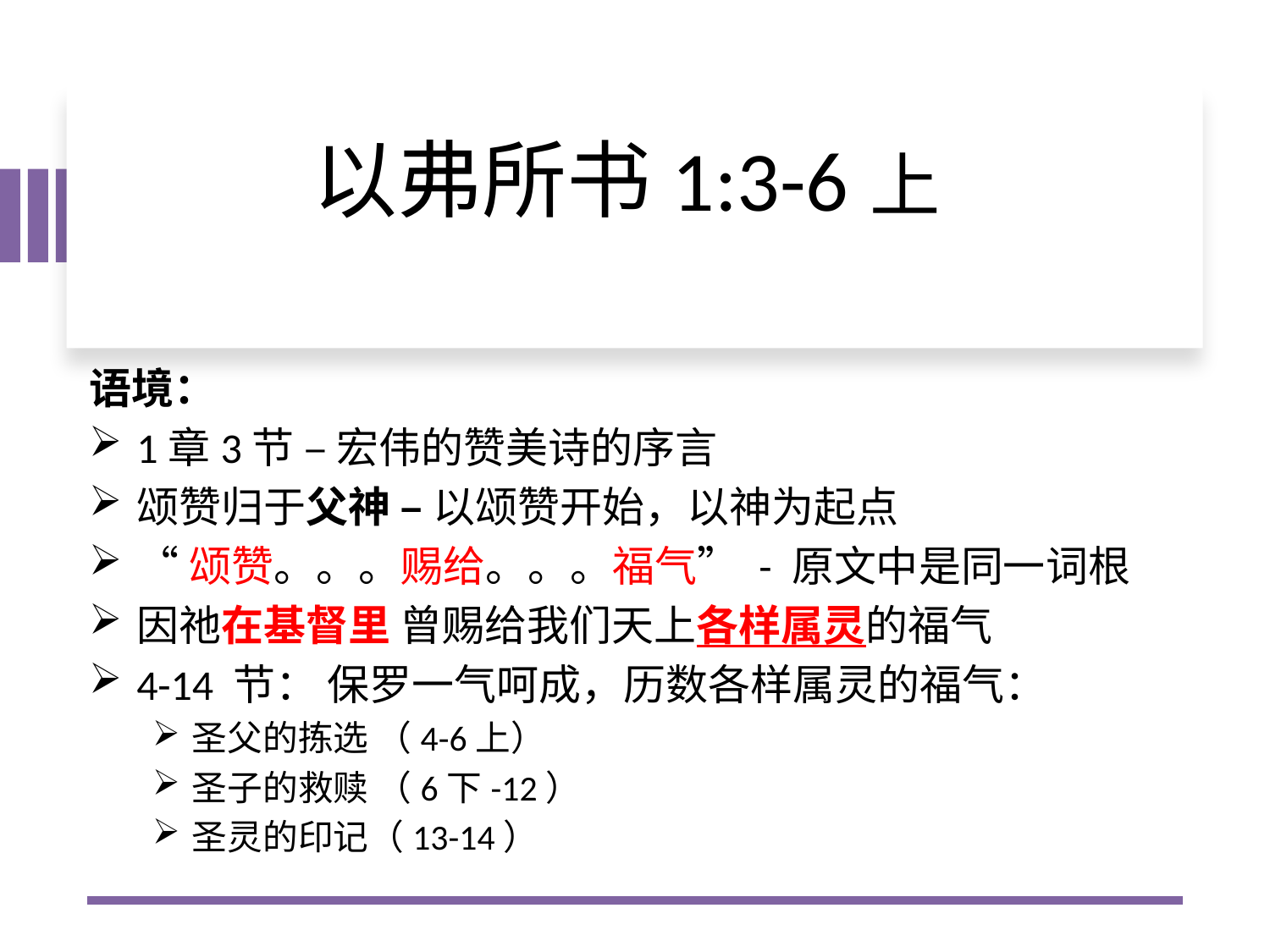

# 以弗所书1:3-6上

语境：
1章3节 – 宏伟的赞美诗的序言
颂赞归于父神 – 以颂赞开始，以神为起点
“颂赞。。。赐给。。。福气” - 原文中是同一词根
因祂在基督里 曾赐给我们天上各样属灵的福气
4-14 节： 保罗一气呵成，历数各样属灵的福气：
圣父的拣选 （4-6上）
圣子的救赎 （6下-12）
圣灵的印记（13-14）